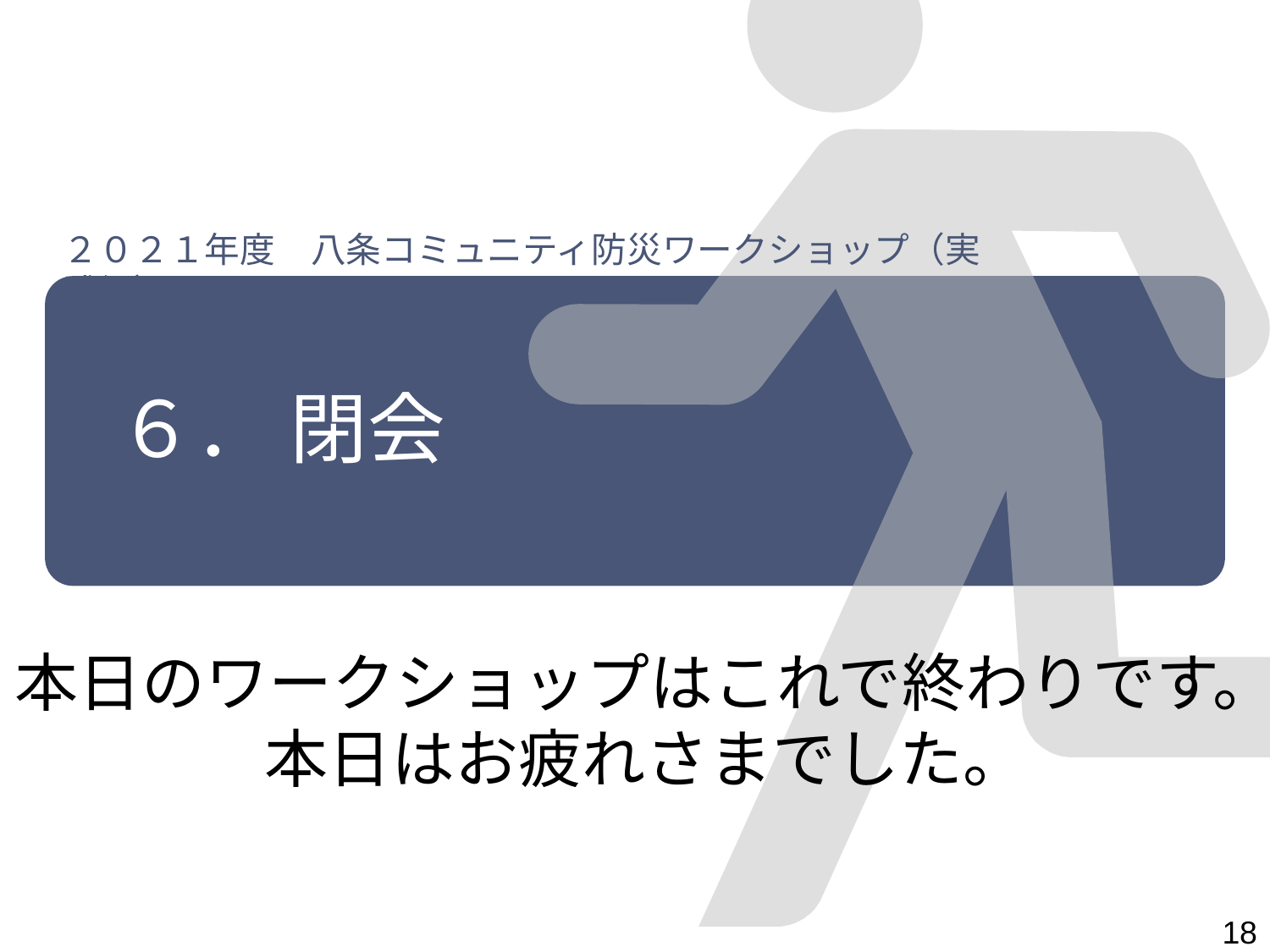

２０２１年度　八条コミュニティ防災ワークショップ（実践編）

# ６． 閉会
本日のワークショップはこれで終わりです。
本日はお疲れさまでした。
18